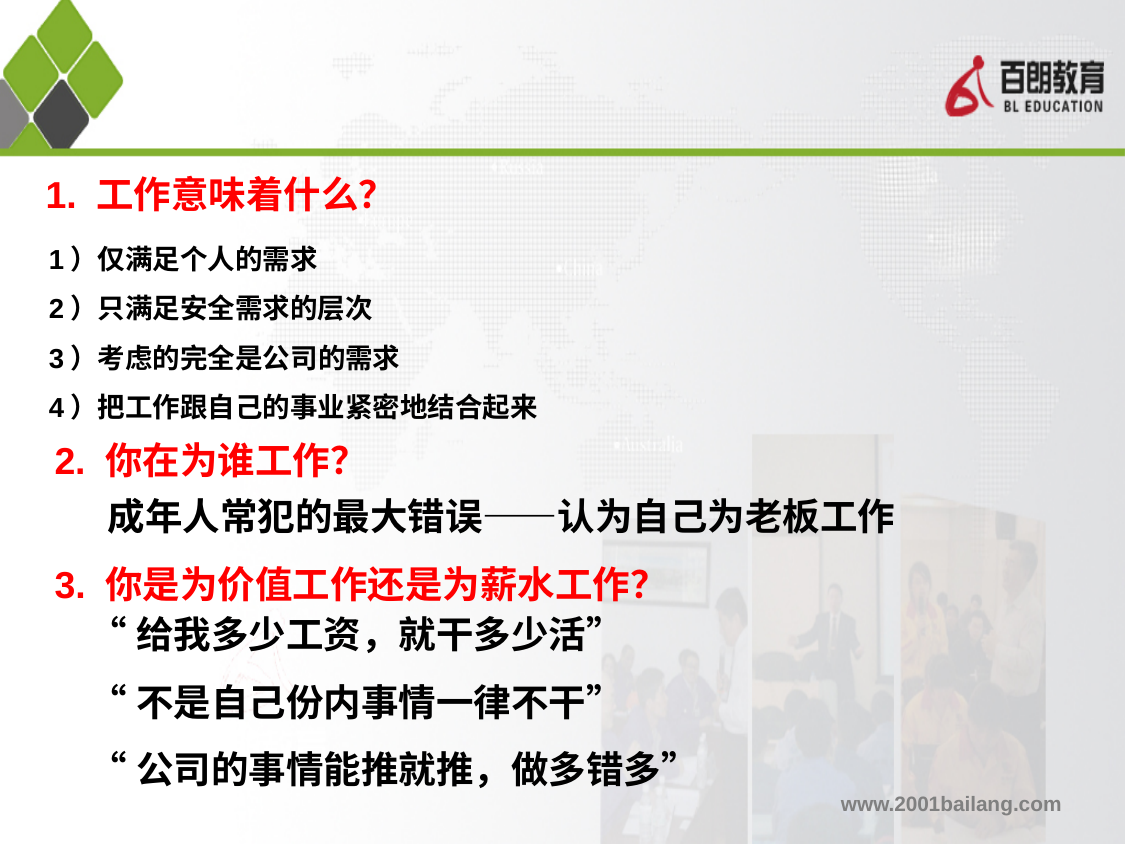

1. 工作意味着什么？
　1）仅满足个人的需求
　2）只满足安全需求的层次
　3）考虑的完全是公司的需求
　4）把工作跟自己的事业紧密地结合起来
2. 你在为谁工作？
成年人常犯的最大错误——认为自己为老板工作
3. 你是为价值工作还是为薪水工作？
 “给我多少工资，就干多少活”
 “不是自己份内事情一律不干”
 “公司的事情能推就推，做多错多”